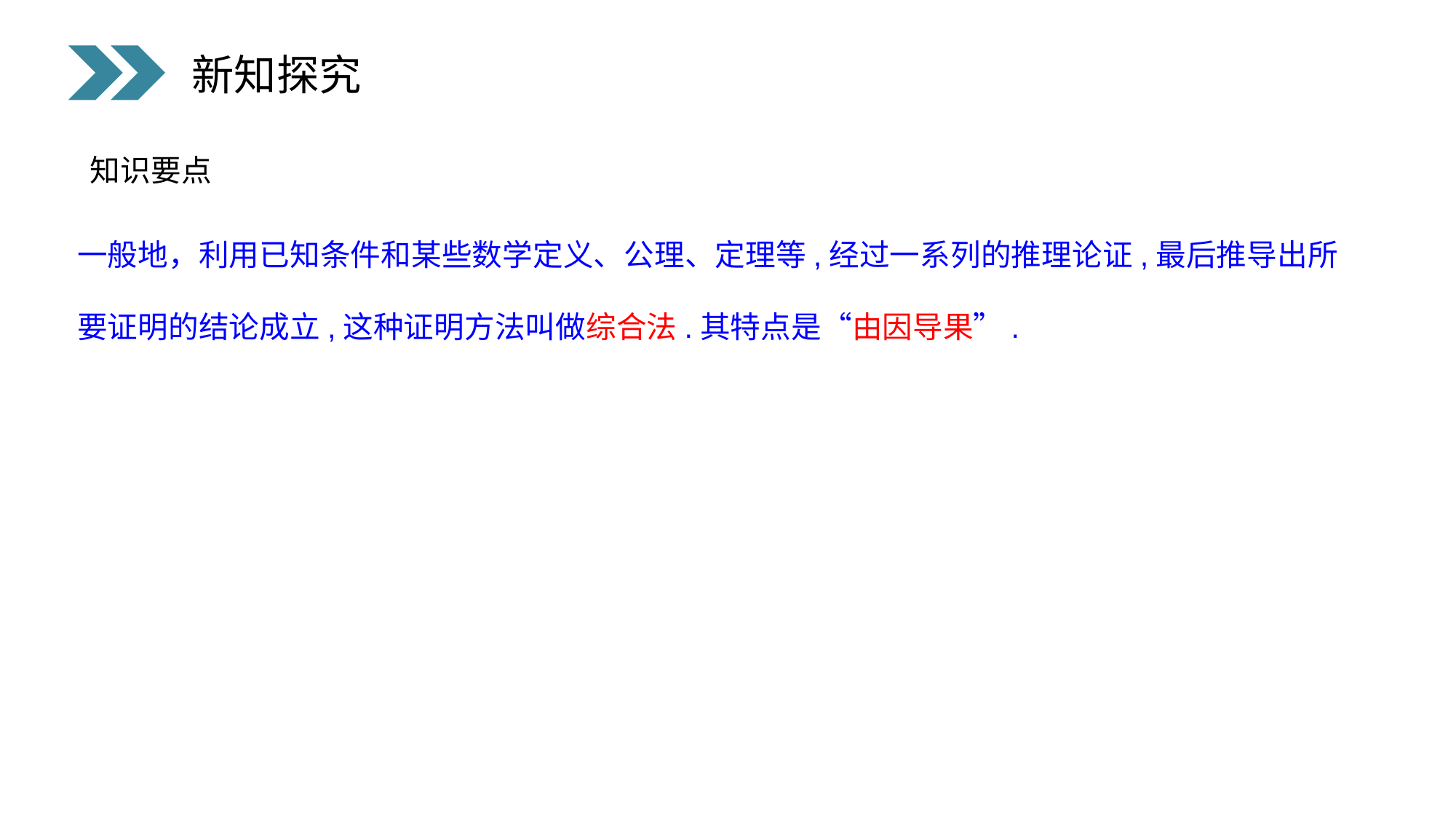

新知探究
知识要点
一般地，利用已知条件和某些数学定义、公理、定理等,经过一系列的推理论证,最后推导出所要证明的结论成立,这种证明方法叫做综合法.其特点是“由因导果”.